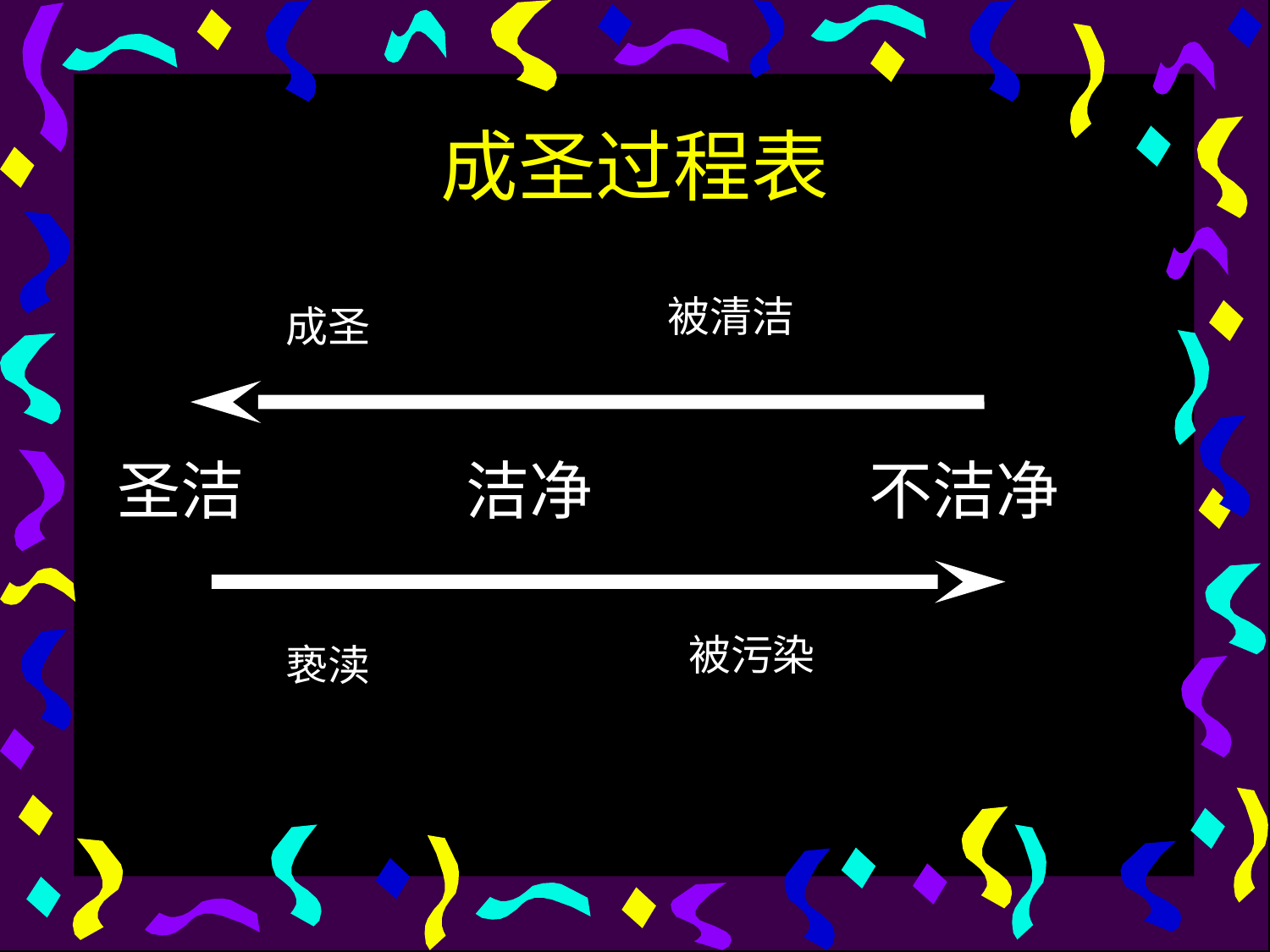

# 成圣过程表
被清洁
成圣

圣洁
洁净
不洁净

被污染
亵渎